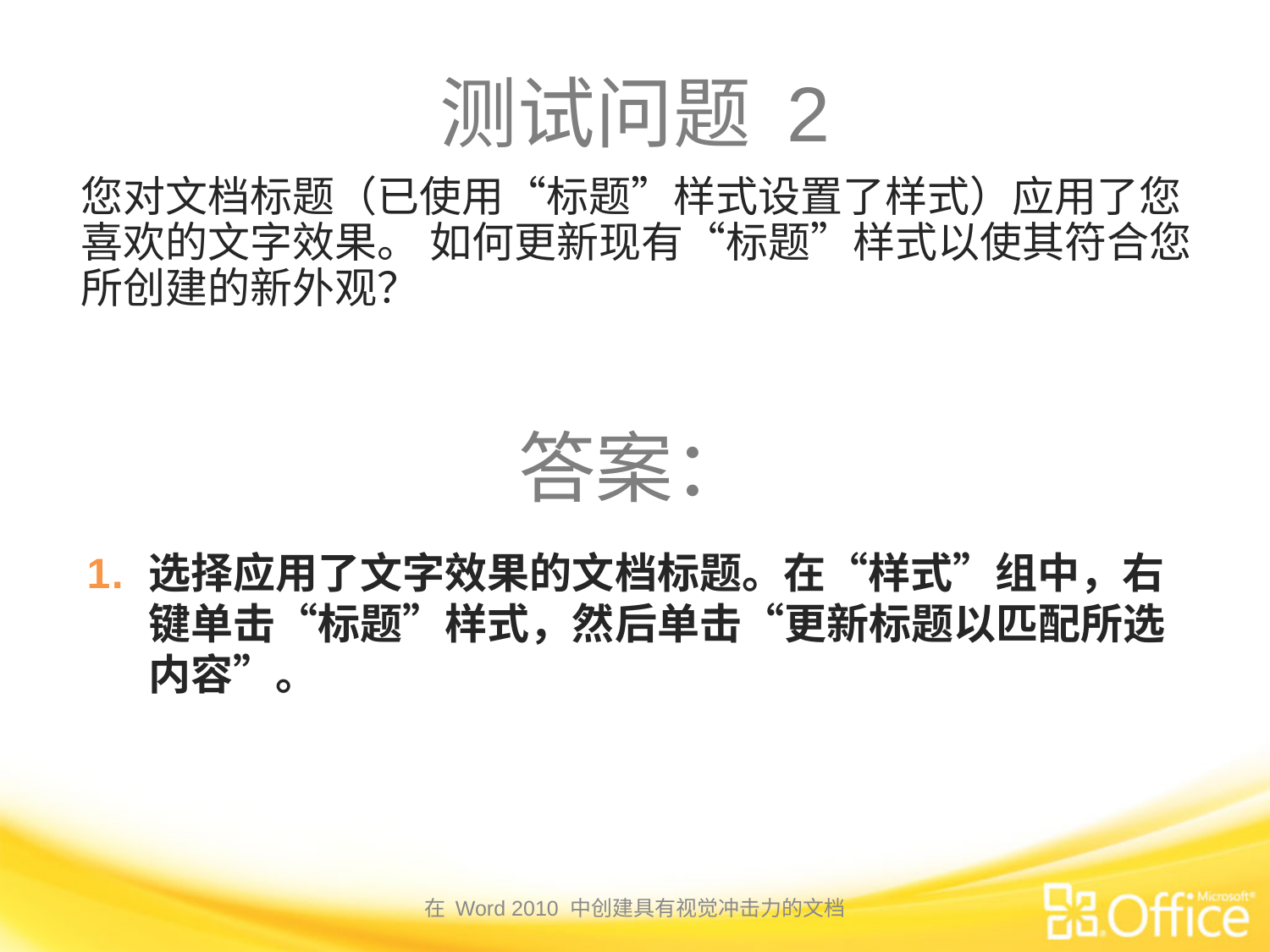

# 测试问题 2
您对文档标题（已使用“标题”样式设置了样式）应用了您喜欢的文字效果。 如何更新现有“标题”样式以使其符合您所创建的新外观？
答案：
选择应用了文字效果的文档标题。在“样式”组中，右键单击“标题”样式，然后单击“更新标题以匹配所选内容”。
在 Word 2010 中创建具有视觉冲击力的文档